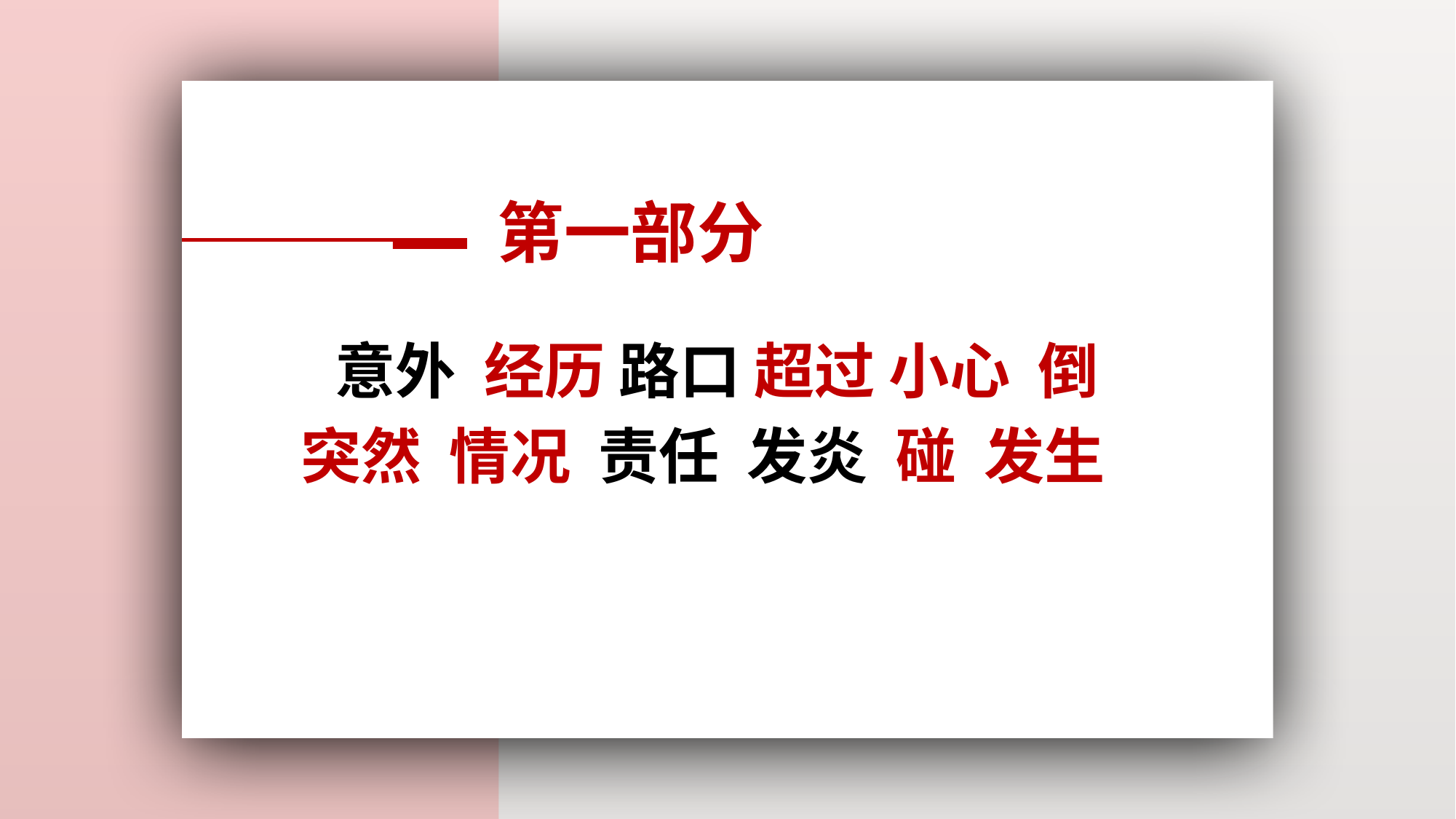

第一部分

意外  经历 路口 超过 小心  倒
突然  情况  责任  发炎  碰  发生